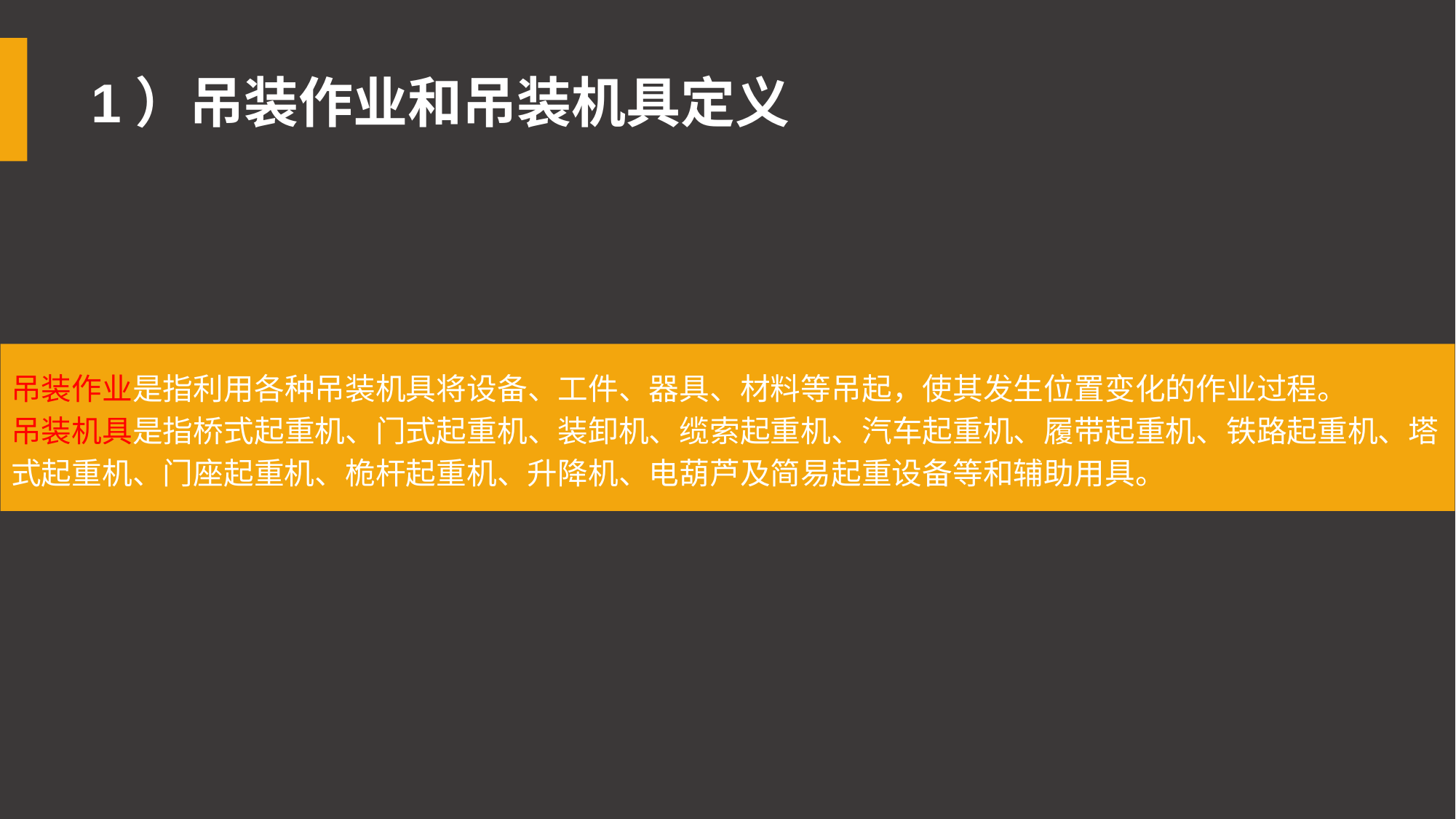

1）吊装作业和吊装机具定义
吊装作业是指利用各种吊装机具将设备、工件、器具、材料等吊起，使其发生位置变化的作业过程。
吊装机具是指桥式起重机、门式起重机、装卸机、缆索起重机、汽车起重机、履带起重机、铁路起重机、塔式起重机、门座起重机、桅杆起重机、升降机、电葫芦及简易起重设备等和辅助用具。